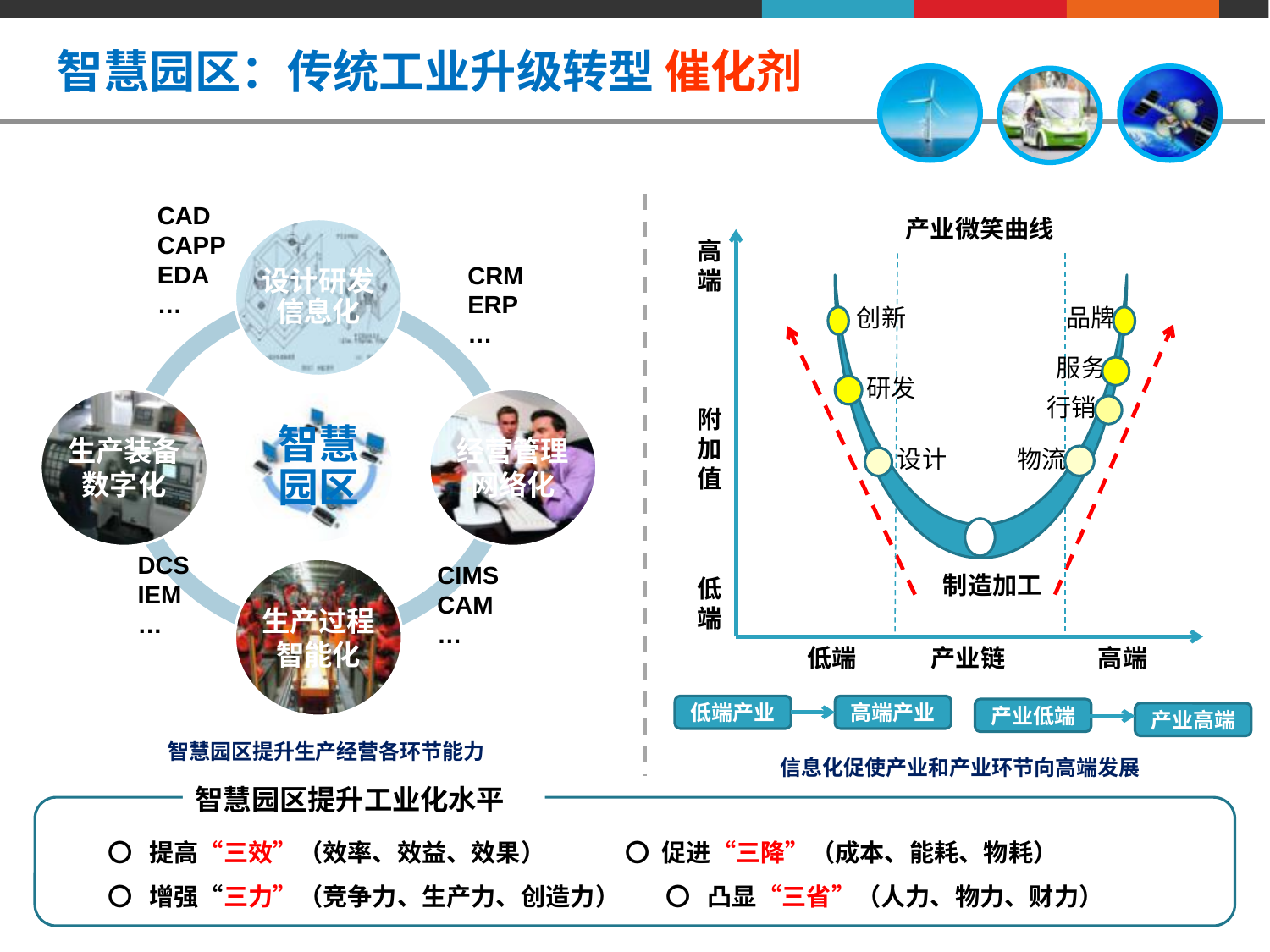

智慧园区：传统工业升级转型 催化剂

CAD
CAPP
EDA
…
产业微笑曲线
智慧园区
设计研发信息化
经营管理网络化
生产过程智能化
生产装备数字化
高
端
CRM
ERP
…

创新
品牌

服务

研发

行销

附
加
值
设计
物流

DCS
IEM
…
CIMS
CAM
…
制造加工
低
端
低端
产业链
高端
低端产业
高端产业
产业低端
产业高端
智慧园区提升生产经营各环节能力
信息化促使产业和产业环节向高端发展
智慧园区提升工业化水平

      〇   提高“三效”（效率、效益、效果）              〇  促进“三降”（成本、能耗、物耗）
      〇   增强“三力”（竞争力、生产力、创造力）        〇   凸显“三省”（人力、物力、财力）